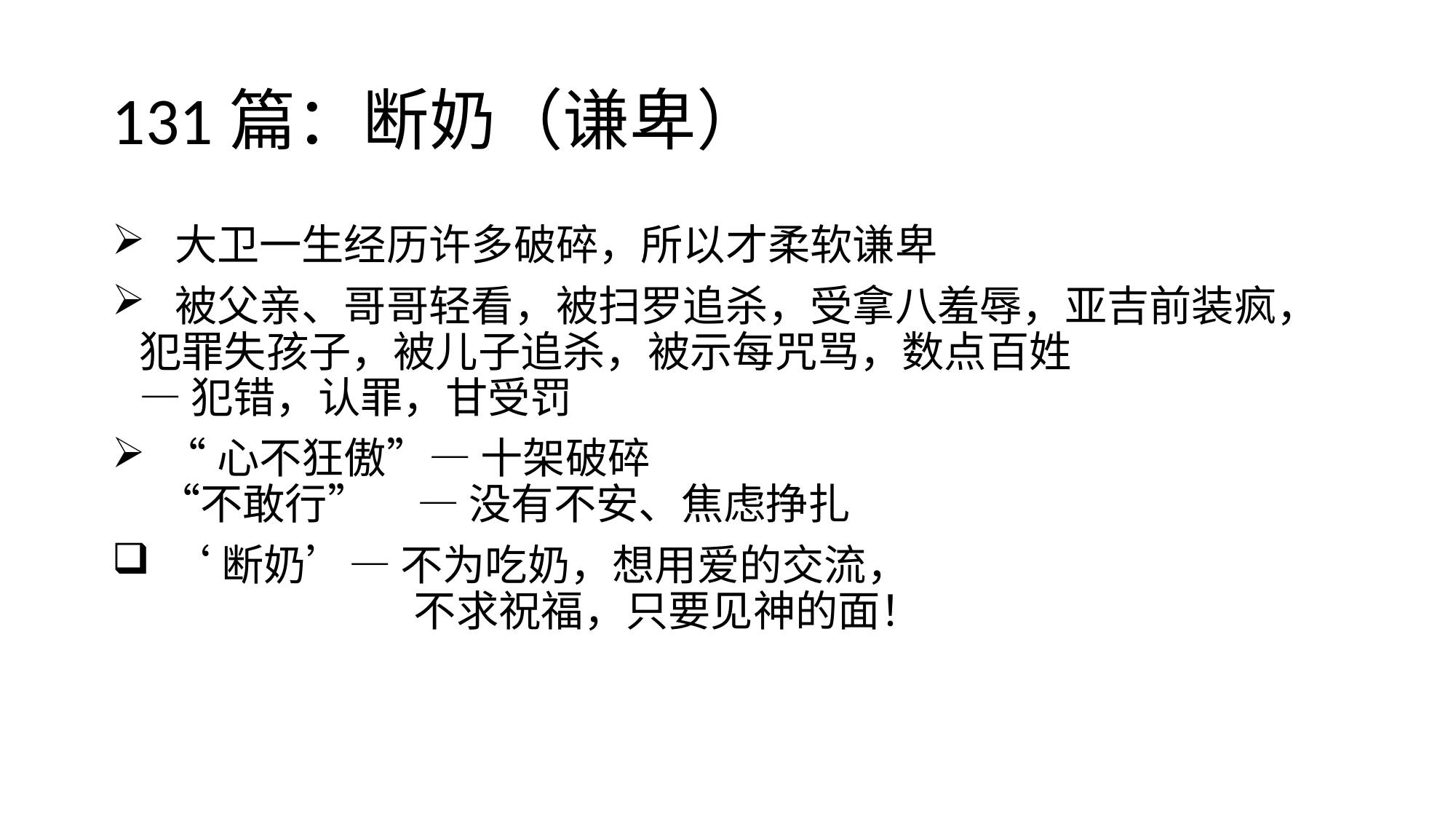

# 131篇：断奶（谦卑）
  大卫一生经历许多破碎，所以才柔软谦卑
  被父亲、哥哥轻看，被扫罗追杀，受拿八羞辱，亚吉前装疯，犯罪失孩子，被儿子追杀，被示每咒骂，数点百姓
— 犯错，认罪，甘受罚
  “心不狂傲”— 十架破碎
  “不敢行”     — 没有不安、焦虑挣扎
  ‘断奶’— 不为吃奶，想用爱的交流，
		      不求祝福，只要见神的面！